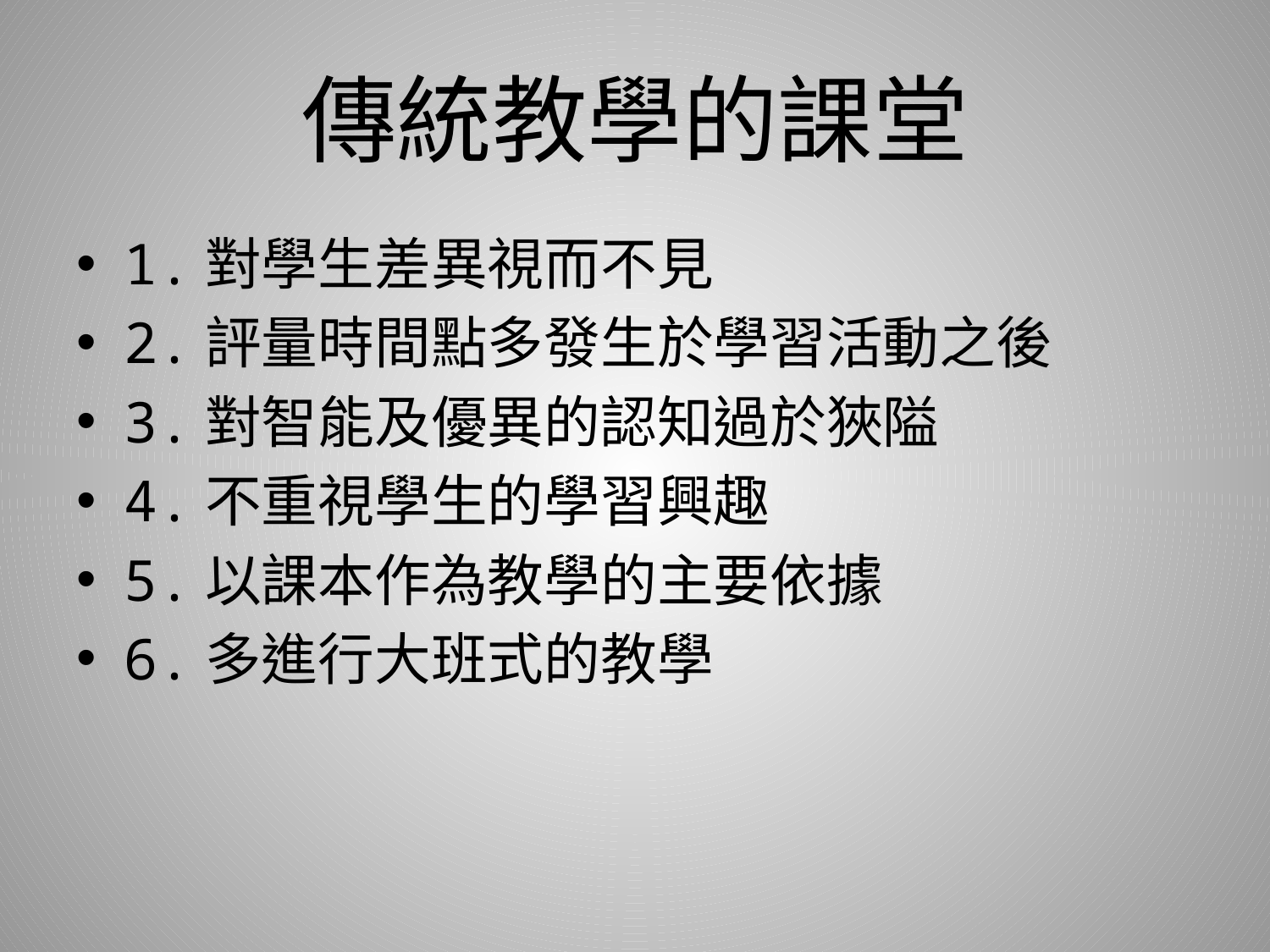

# 傳統教學的課堂
1.對學生差異視而不見
2.評量時間點多發生於學習活動之後
3.對智能及優異的認知過於狹隘
4.不重視學生的學習興趣
5.以課本作為教學的主要依據
6.多進行大班式的教學